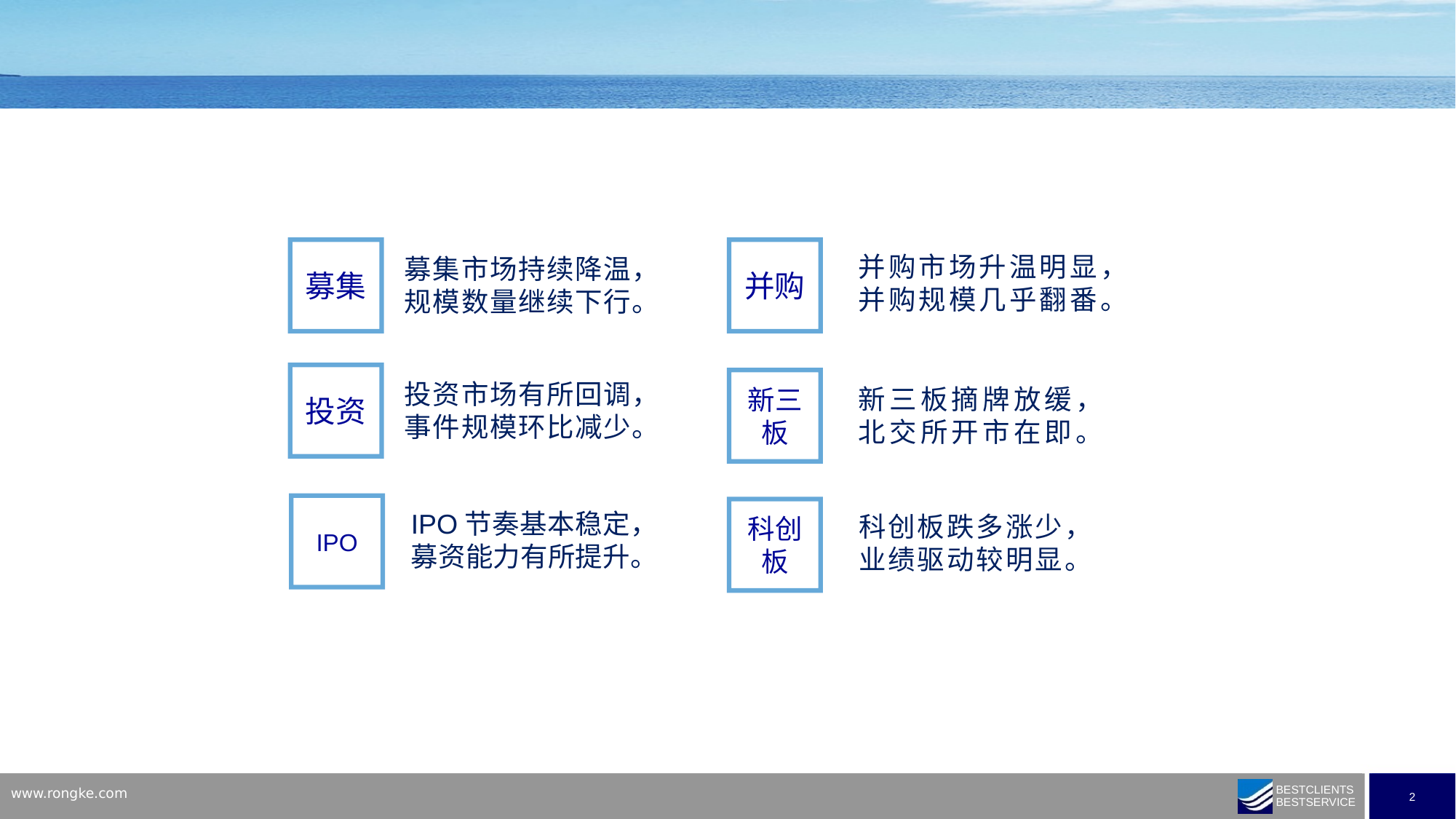

募集
并购
并购市场升温明显，
并购规模几乎翻番。
募集市场持续降温，
规模数量继续下行。
投资
新三板
投资市场有所回调，事件规模环比减少。
新三板摘牌放缓，
北交所开市在即。
IPO
科创板
IPO节奏基本稳定，
募资能力有所提升。
科创板跌多涨少，
业绩驱动较明显。